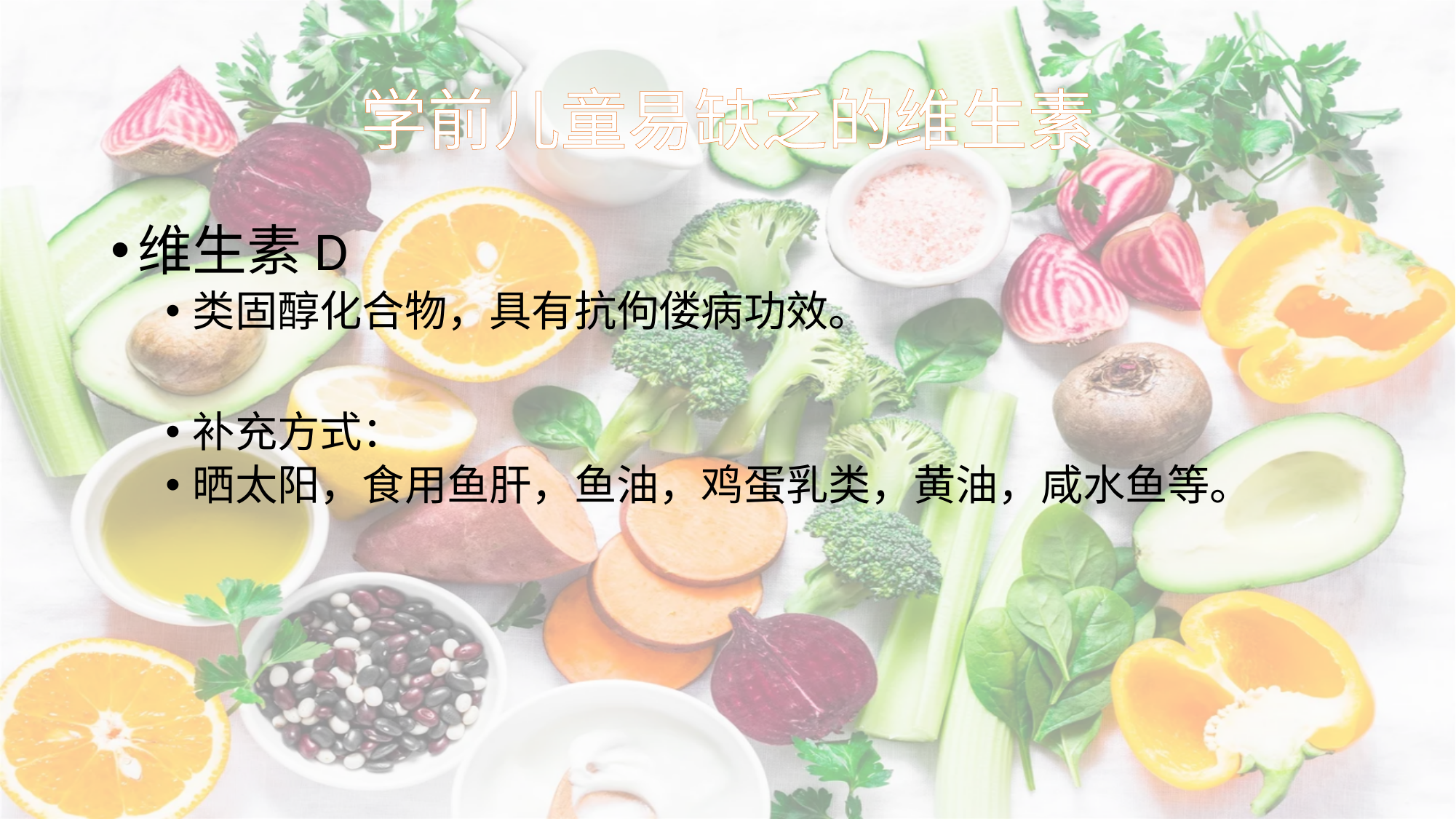

# 学前儿童易缺乏的维生素
维生素D
类固醇化合物，具有抗佝偻病功效。

补充方式：
晒太阳，食用鱼肝，鱼油，鸡蛋乳类，黄油，咸水鱼等。